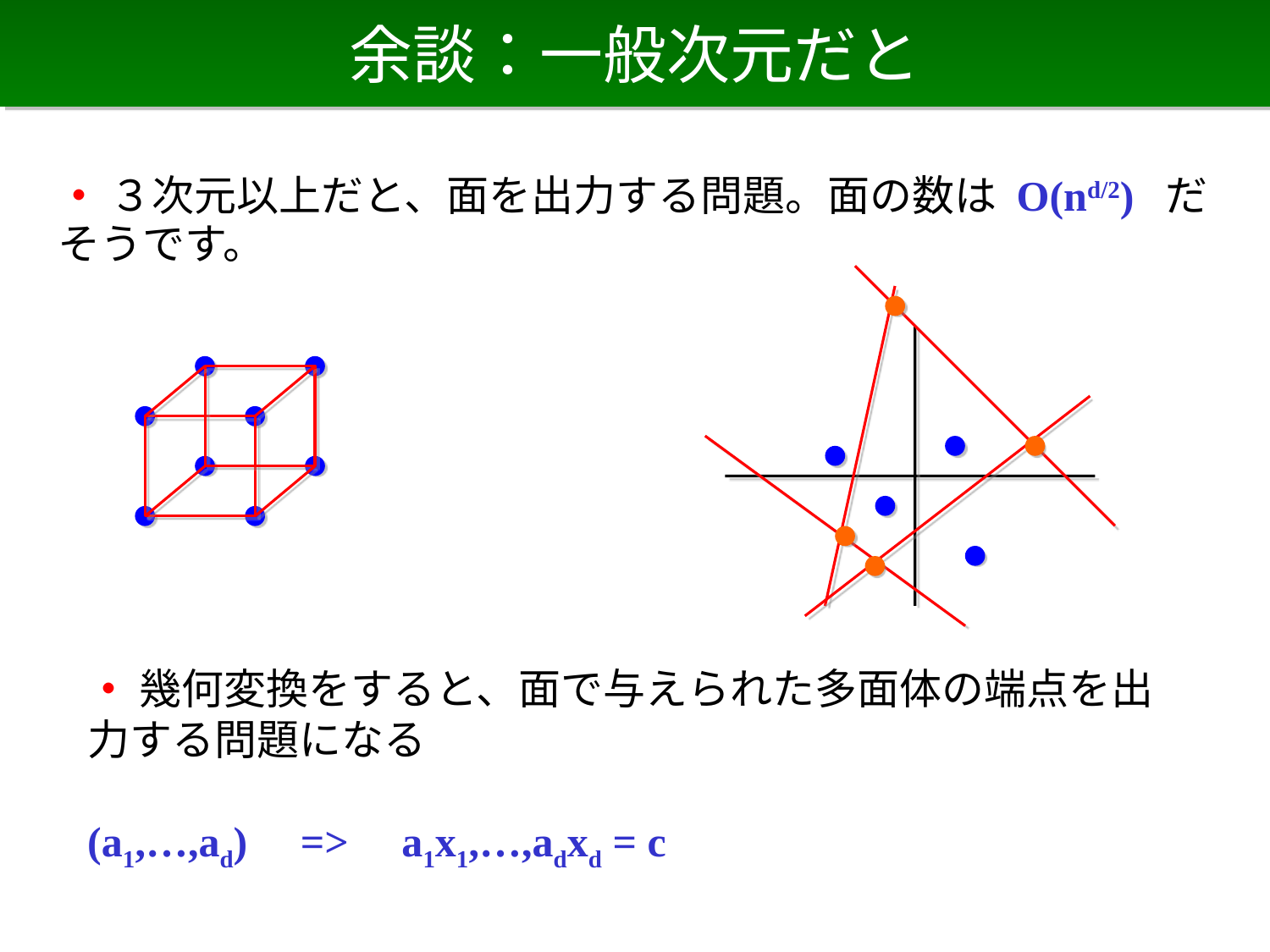

# 余談：一般次元だと
・ ３次元以上だと、面を出力する問題。面の数は O(nd/2)  だそうです。

・ 幾何変換をすると、面で与えられた多面体の端点を出力する問題になる

(a1,…,ad)     =>     a1x1,…,adxd = c